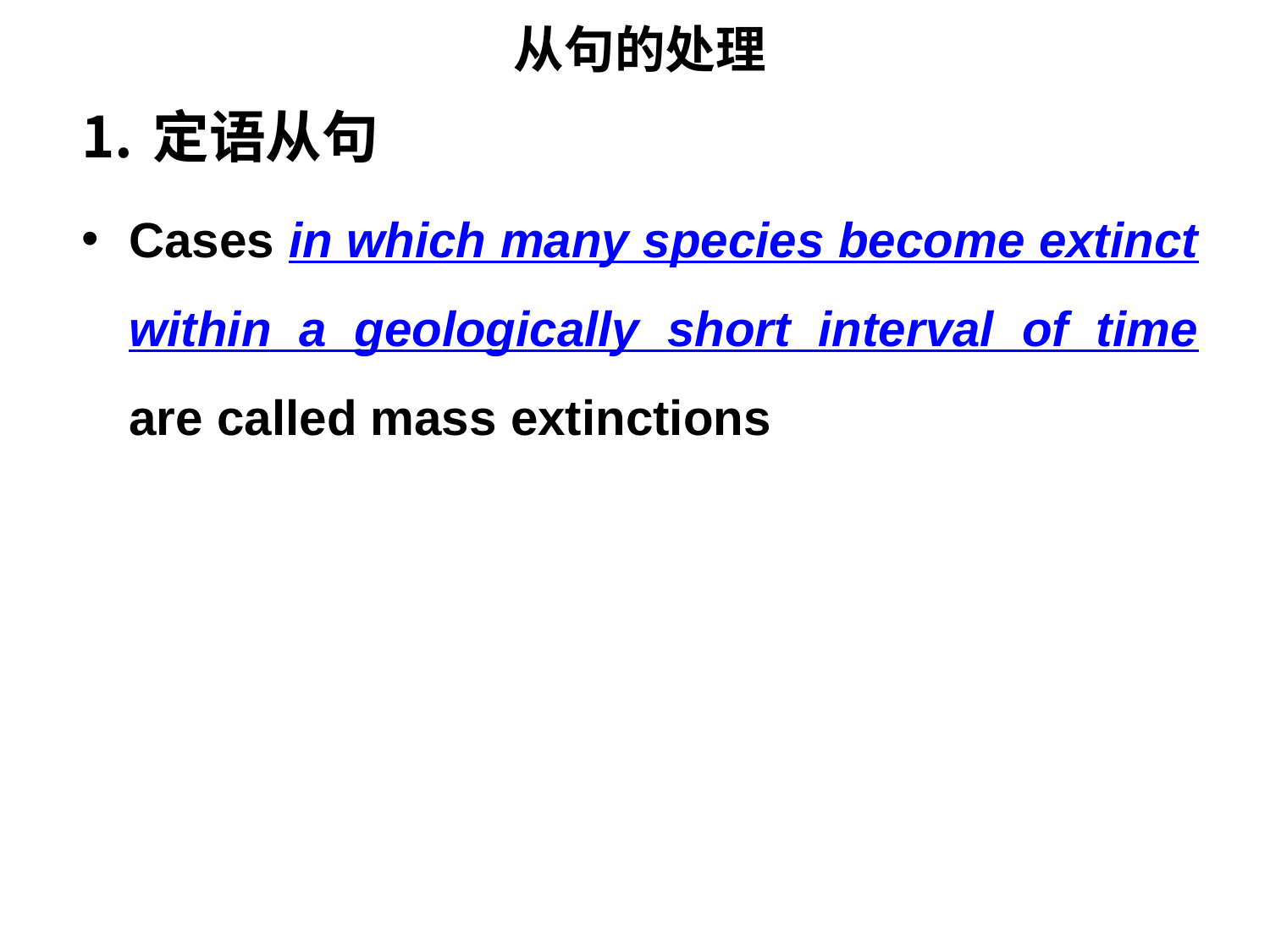

从句的处理
定语从句
Cases in which many species become extinct within a geologically short interval of time are called mass extinctions